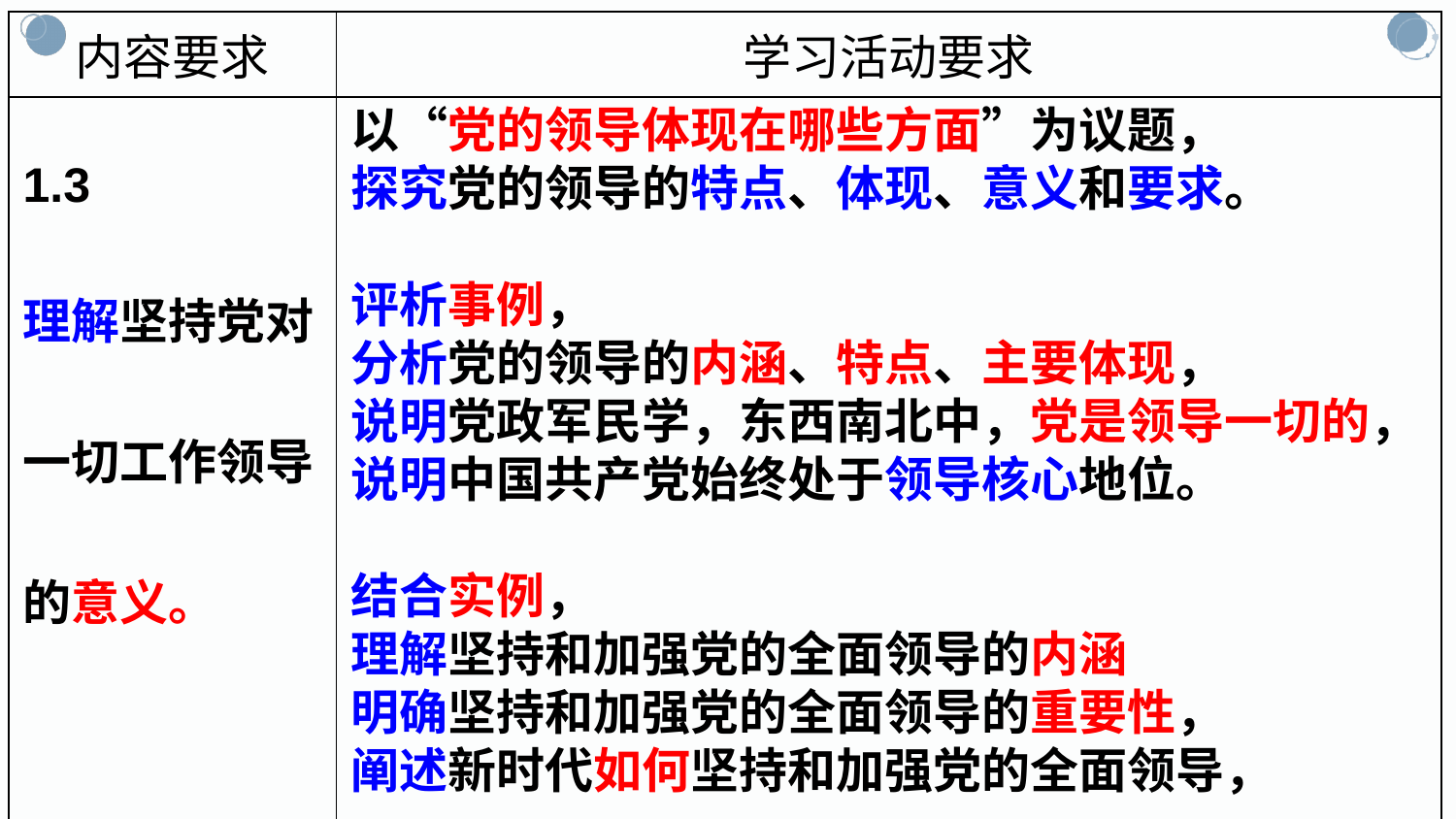

| 内容要求 | 学习活动要求 |
| --- | --- |
| 1.3 理解坚持党对一切工作领导的意义。 | 以“党的领导体现在哪些方面”为议题， 探究党的领导的特点、体现、意义和要求。 评析事例， 分析党的领导的内涵、特点、主要体现， 说明党政军民学，东西南北中，党是领导一切的， 说明中国共产党始终处于领导核心地位。 结合实例， 理解坚持和加强党的全面领导的内涵 明确坚持和加强党的全面领导的重要性， 阐述新时代如何坚持和加强党的全面领导， |